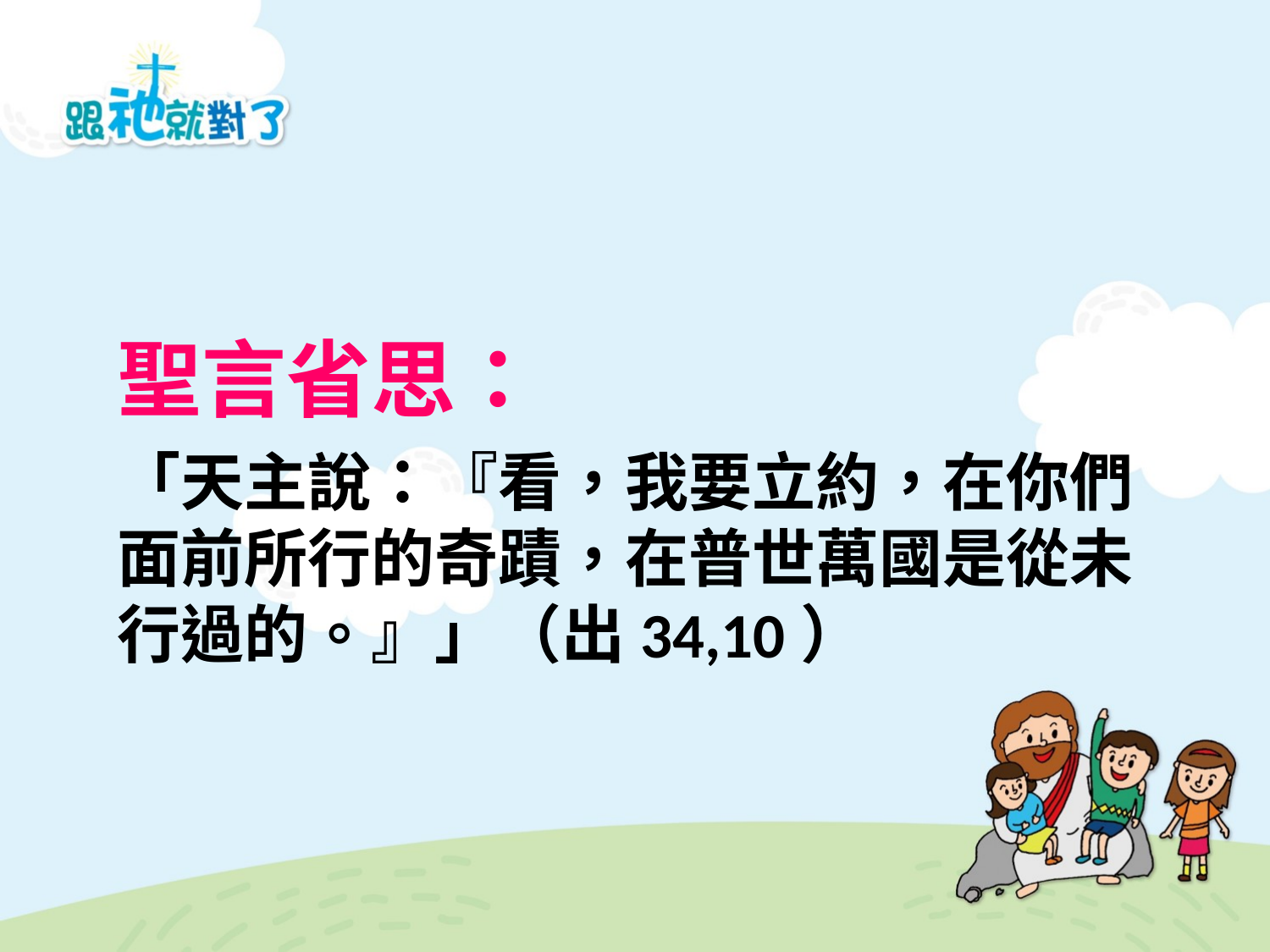

聖言省思：
「天主說：『看，我要立約，在你們面前所行的奇蹟，在普世萬國是從未行過的。』」（出34,10）